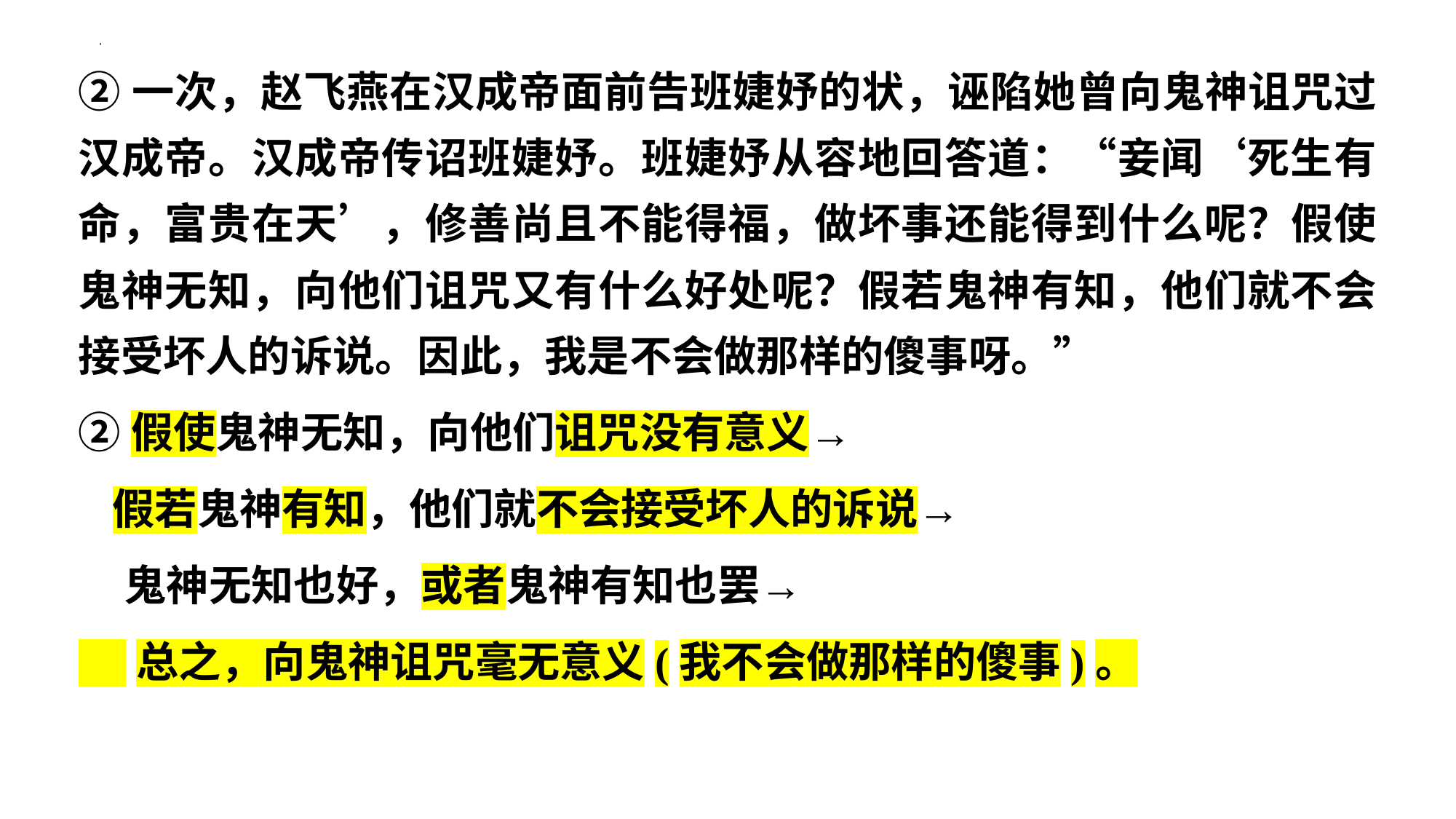

②一次，赵飞燕在汉成帝面前告班婕妤的状，诬陷她曾向鬼神诅咒过汉成帝。汉成帝传诏班婕妤。班婕妤从容地回答道：“妾闻‘死生有命，富贵在天’，修善尚且不能得福，做坏事还能得到什么呢？假使鬼神无知，向他们诅咒又有什么好处呢？假若鬼神有知，他们就不会接受坏人的诉说。因此，我是不会做那样的傻事呀。”
②假使鬼神无知，向他们诅咒没有意义→
  假若鬼神有知，他们就不会接受坏人的诉说→
   鬼神无知也好，或者鬼神有知也罢→
    总之，向鬼神诅咒毫无意义(我不会做那样的傻事)。